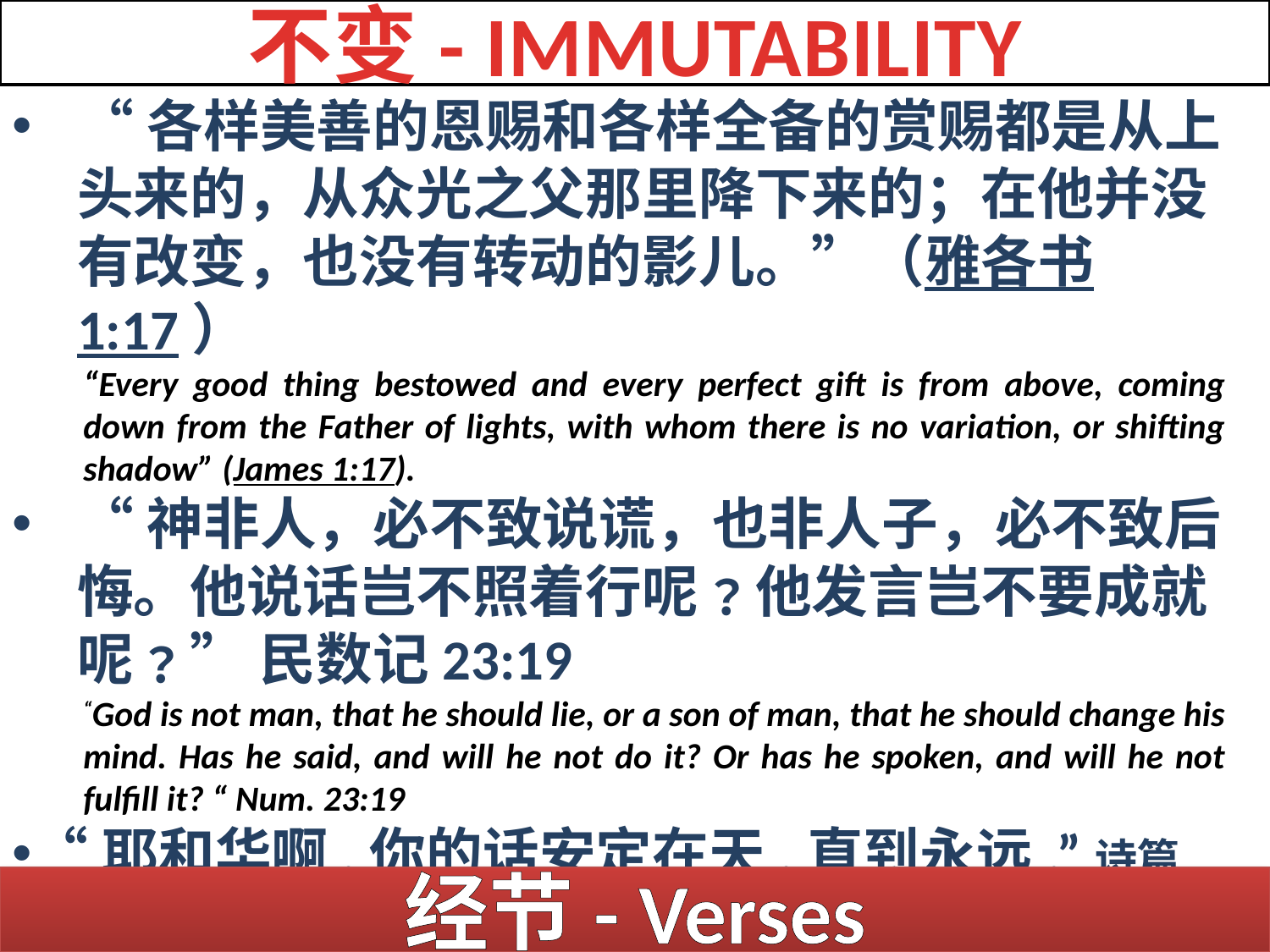

不变- IMMUTABILITY
“各样美善的恩赐和各样全备的赏赐都是从上头来的，从众光之父那里降下来的；在他并没有改变，也没有转动的影儿。”（雅各书1:17）
“Every good thing bestowed and every perfect gift is from above, coming down from the Father of lights, with whom there is no variation, or shifting shadow” (James 1:17).
“神非人，必不致说谎，也非人子，必不致后悔。他说话岂不照着行呢﹖他发言岂不要成就呢﹖” 民数记23:19
“God is not man, that he should lie, or a son of man, that he should change his mind. Has he said, and will he not do it? Or has he spoken, and will he not fulfill it? “ Num. 23:19
“耶和华啊,你的话安定在天,直到永远.”诗篇119:89
“O Lord, your instructions endure; they stand secure in heaven “Psalm 119:89
经节- Verses